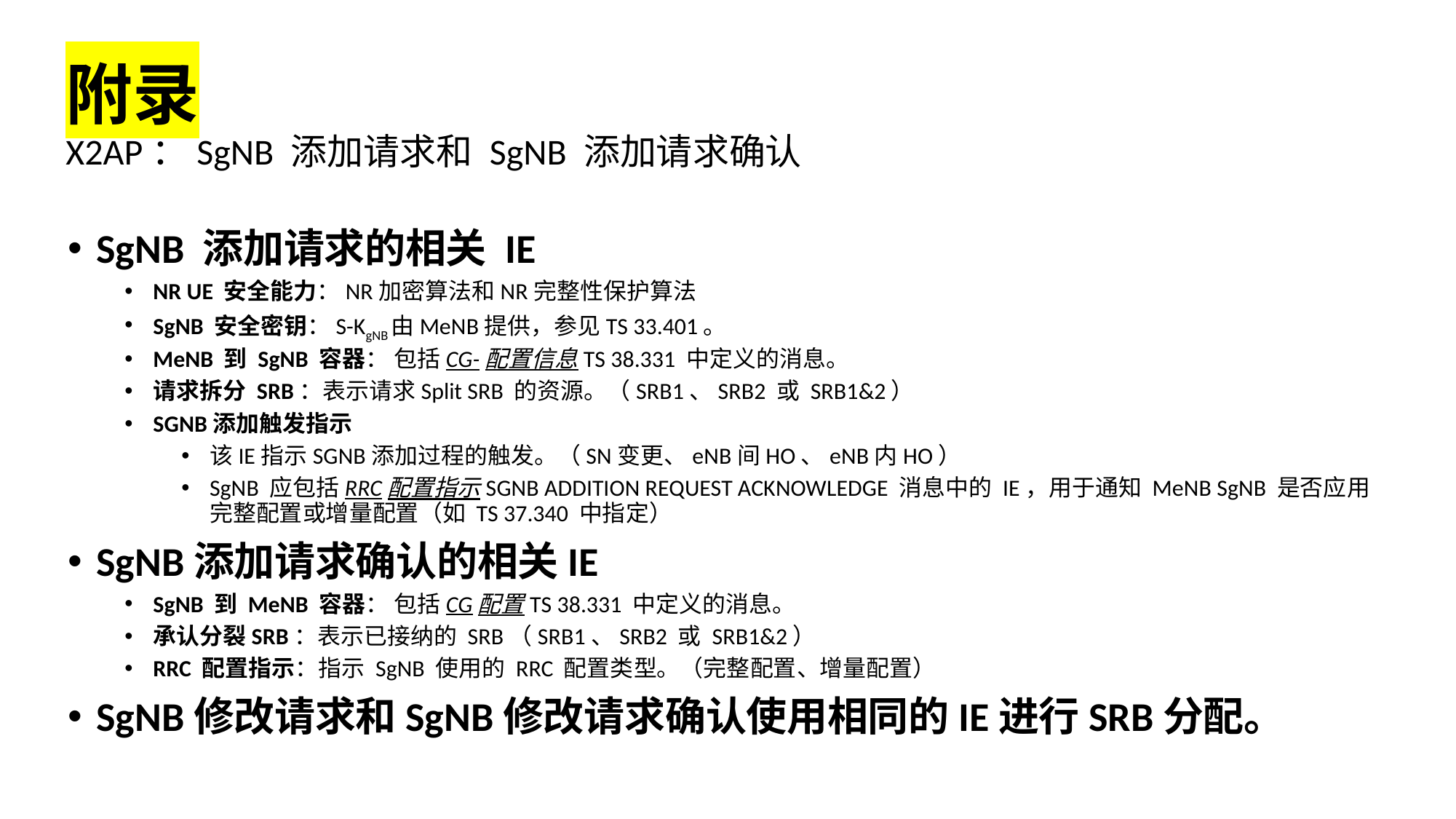

# 附录 X2AP：SgNB 添加请求和 SgNB 添加请求确认
SgNB 添加请求的相关 IE
NR UE 安全能力：NR加密算法和NR完整性保护算法
SgNB 安全密钥：S-KgNB由MeNB提供，参见TS 33.401。
MeNB 到 SgNB 容器： 包括CG-配置信息TS 38.331 中定义的消息。
请求拆分 SRB：表示请求Split SRB 的资源。（SRB1、SRB2 或 SRB1&2）
SGNB添加触发指示
该IE指示SGNB添加过程的触发。（SN变更、eNB间HO、eNB内HO）
SgNB 应包括RRC配置指示SGNB ADDITION REQUEST ACKNOWLEDGE 消息中的 IE，用于通知 MeNB SgNB 是否应用完整配置或增量配置（如 TS 37.340 中指定）
SgNB添加请求确认的相关IE
SgNB 到 MeNB 容器： 包括CG配置TS 38.331 中定义的消息。
承认分裂SRB：表示已接纳的 SRB（SRB1、SRB2 或 SRB1&2）
RRC 配置指示：指示 SgNB 使用的 RRC 配置类型。（完整配置、增量配置）
SgNB修改请求和SgNB修改请求确认使用相同的IE进行SRB分配。